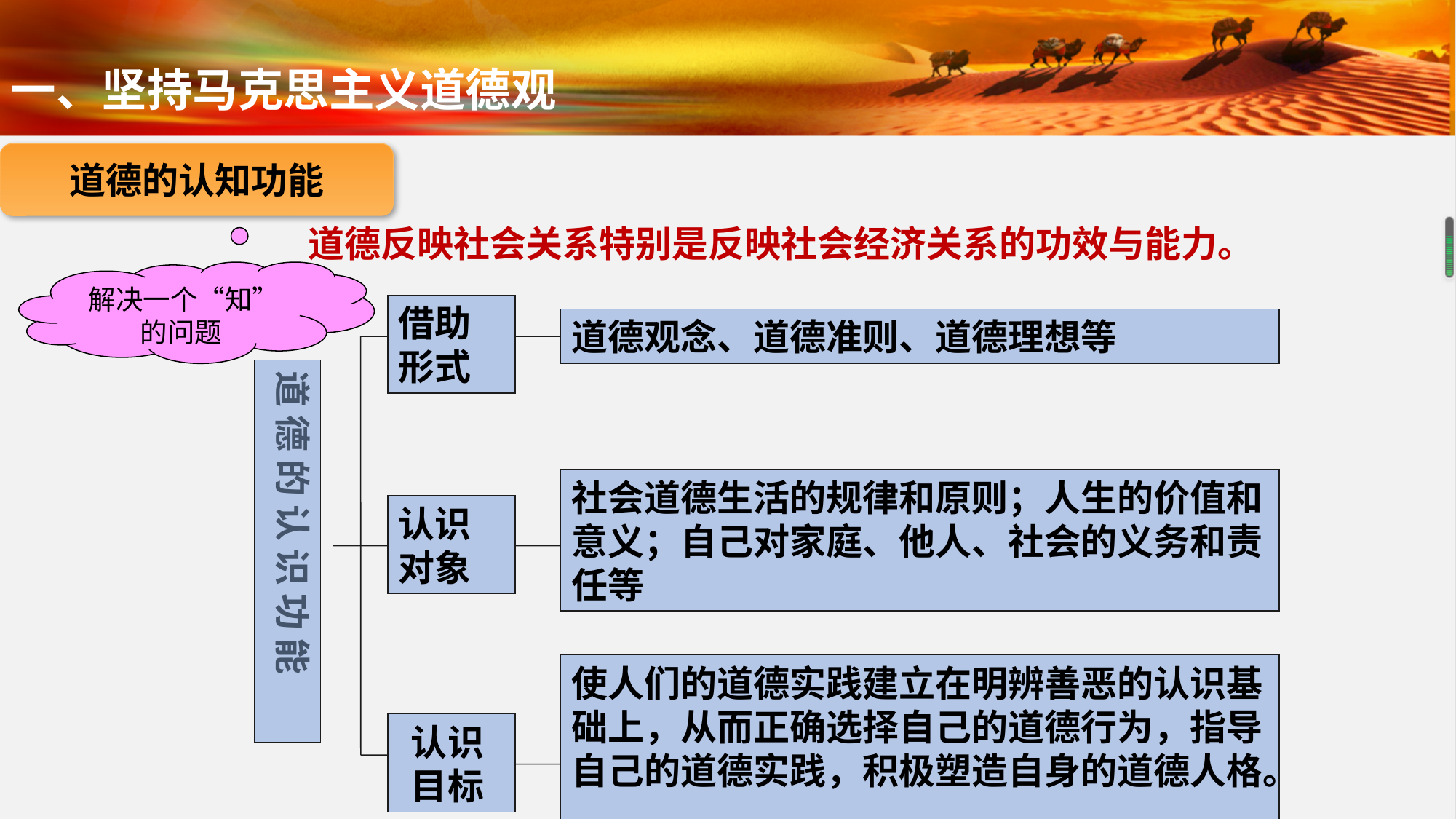

一、坚持马克思主义道德观
道德的认知功能
道德反映社会关系特别是反映社会经济关系的功效与能力。
解决一个“知”的问题
借助形式
道德观念、道德准则、道德理想等

道 德 的 认 识 功 能
社会道德生活的规律和原则；人生的价值和意义；自己对家庭、他人、社会的义务和责任等
认识
对象

使人们的道德实践建立在明辨善恶的认识基础上，从而正确选择自己的道德行为，指导自己的道德实践，积极塑造自身的道德人格。
认识
目标